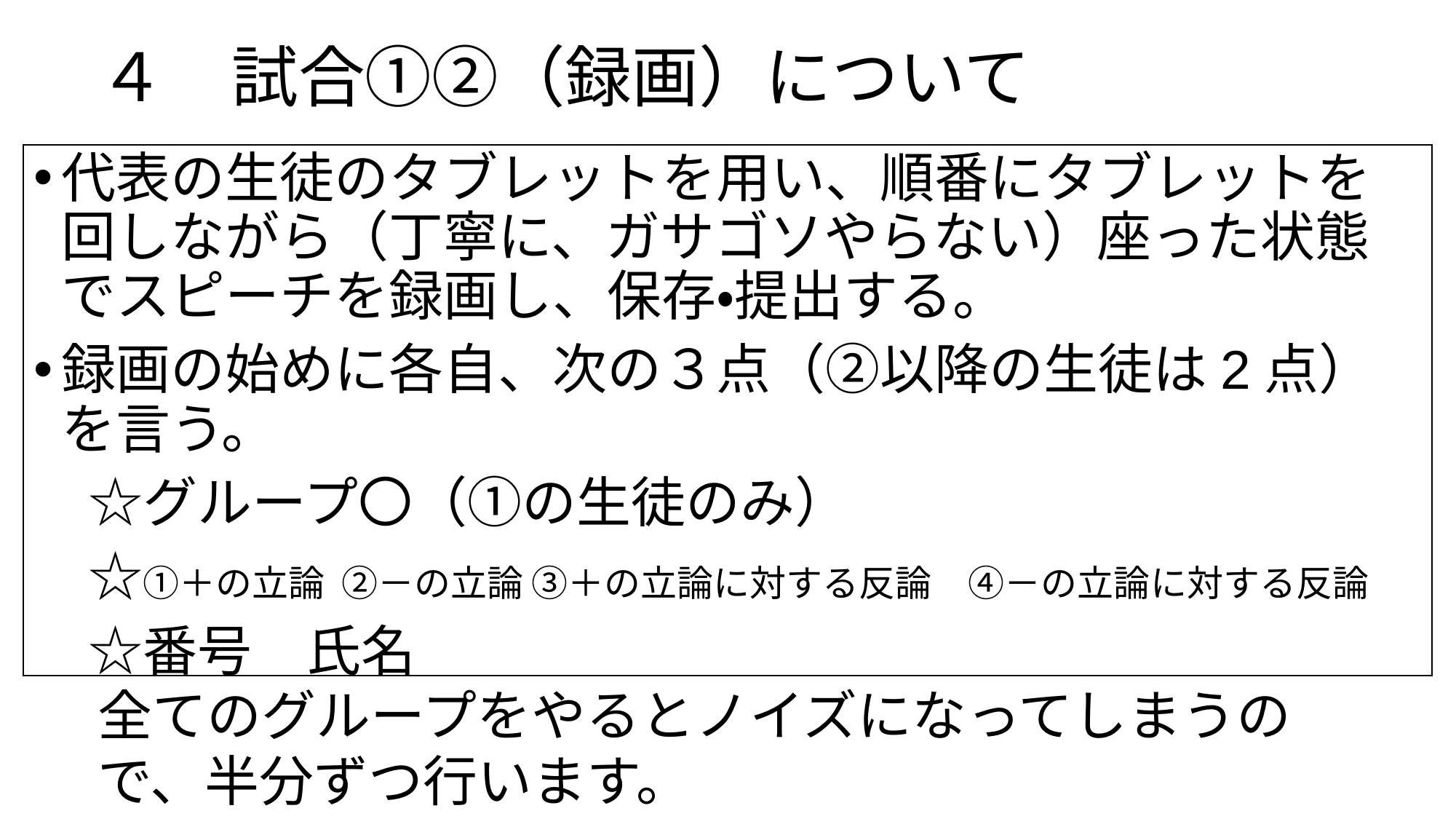

# ４　試合①②（録画）について
代表の生徒のタブレットを用い、順番にタブレットを回しながら（丁寧に、ガサゴソやらない）座った状態でスピーチを録画し、保存・提出する。
録画の始めに各自、次の３点（②以降の生徒は2点）を言う。
　☆グループ〇（①の生徒のみ）
　☆①＋の立論  ②－の立論 ③＋の立論に対する反論　④－の立論に対する反論
　☆番号　氏名
全てのグループをやるとノイズになってしまうので、半分ずつ行います。